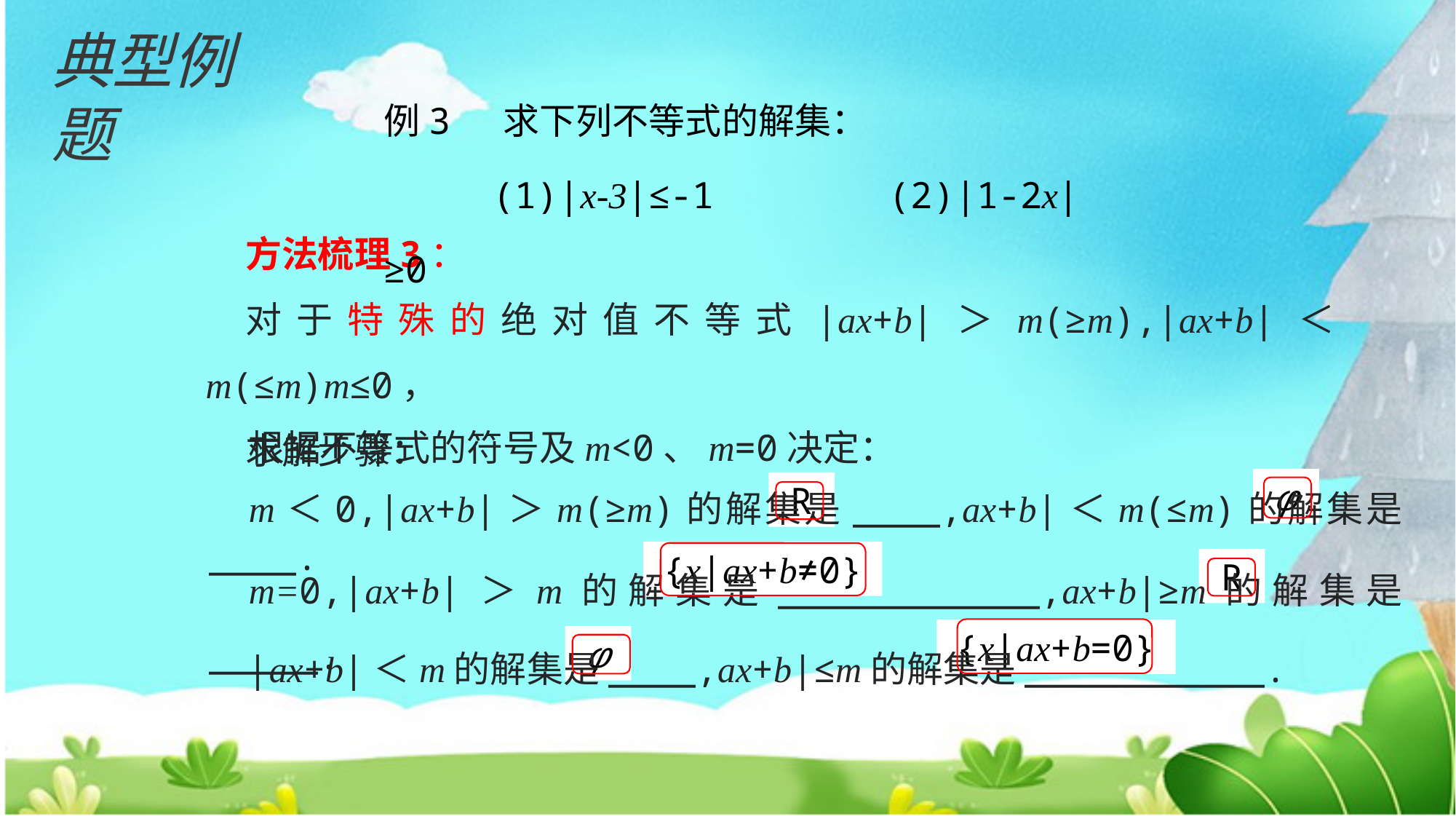

典型例题
例3  求下列不等式的解集：
     (1)|x-3|≤-1        (2)|1-2x|≥0
方法梳理3：
对于特殊的绝对值不等式|ax+b|＞m(≥m),|ax+b|＜m(≤m)m≤0，
求解步骤：
根据不等式的符号及m<0、m=0决定：
φ
R
m＜0,|ax+b|＞m(≥m)的解集是____,ax+b|＜m(≤m)的解集是____.

m=0,|ax+b|＞m的解集是____________,ax+b|≥m的解集是_____.
{x|ax+b≠0}

R

|ax+b|＜m的解集是____,ax+b|≤m的解集是___________.

{x|ax+b=0}
φ